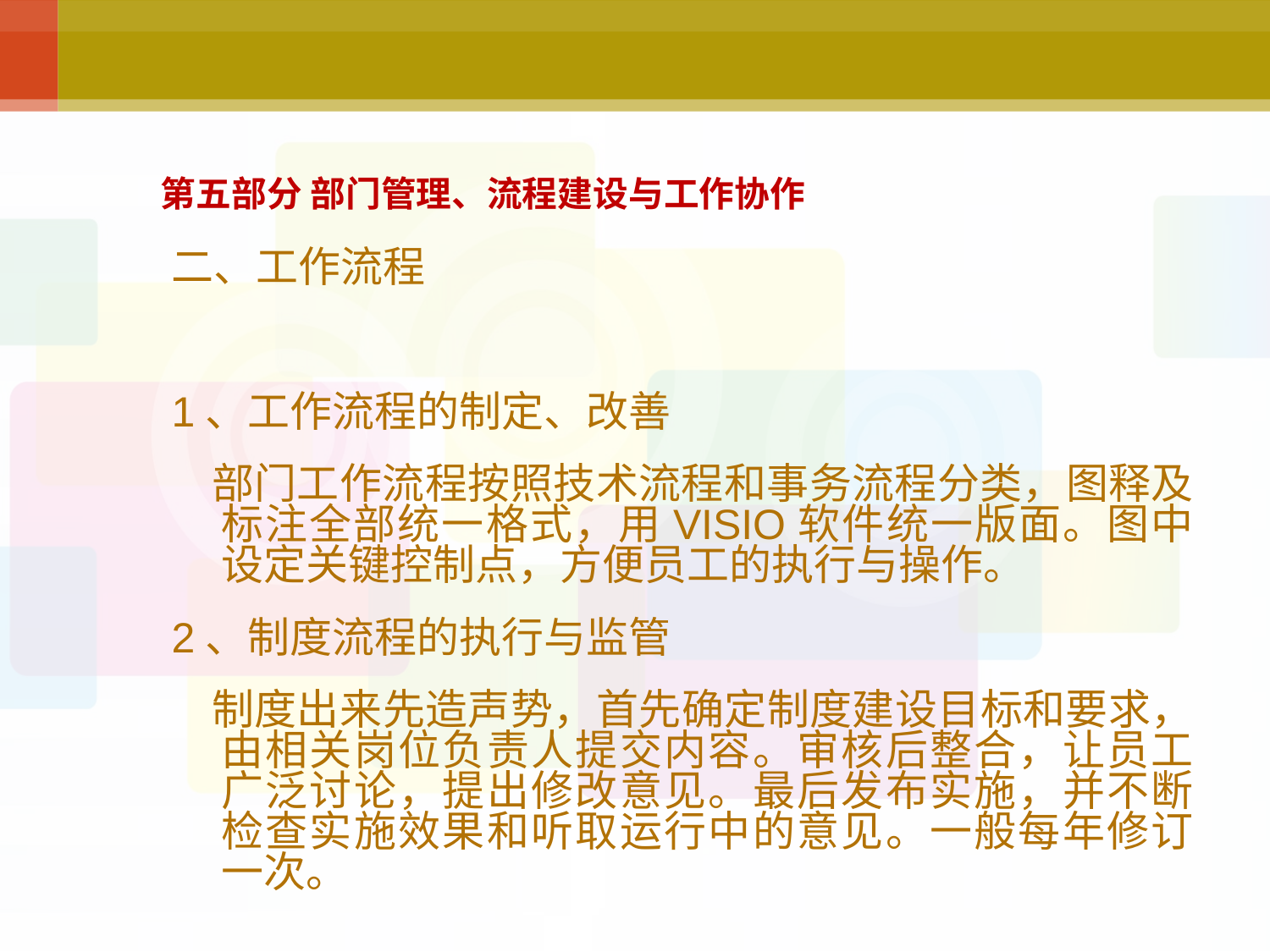

# 第五部分 部门管理、流程建设与工作协作
二、工作流程

1、工作流程的制定、改善
   部门工作流程按照技术流程和事务流程分类，图释及标注全部统一格式，用VISIO软件统一版面。图中设定关键控制点，方便员工的执行与操作。
2、制度流程的执行与监管
   制度出来先造声势，首先确定制度建设目标和要求，由相关岗位负责人提交内容。审核后整合，让员工广泛讨论，提出修改意见。最后发布实施，并不断检查实施效果和听取运行中的意见。一般每年修订一次。